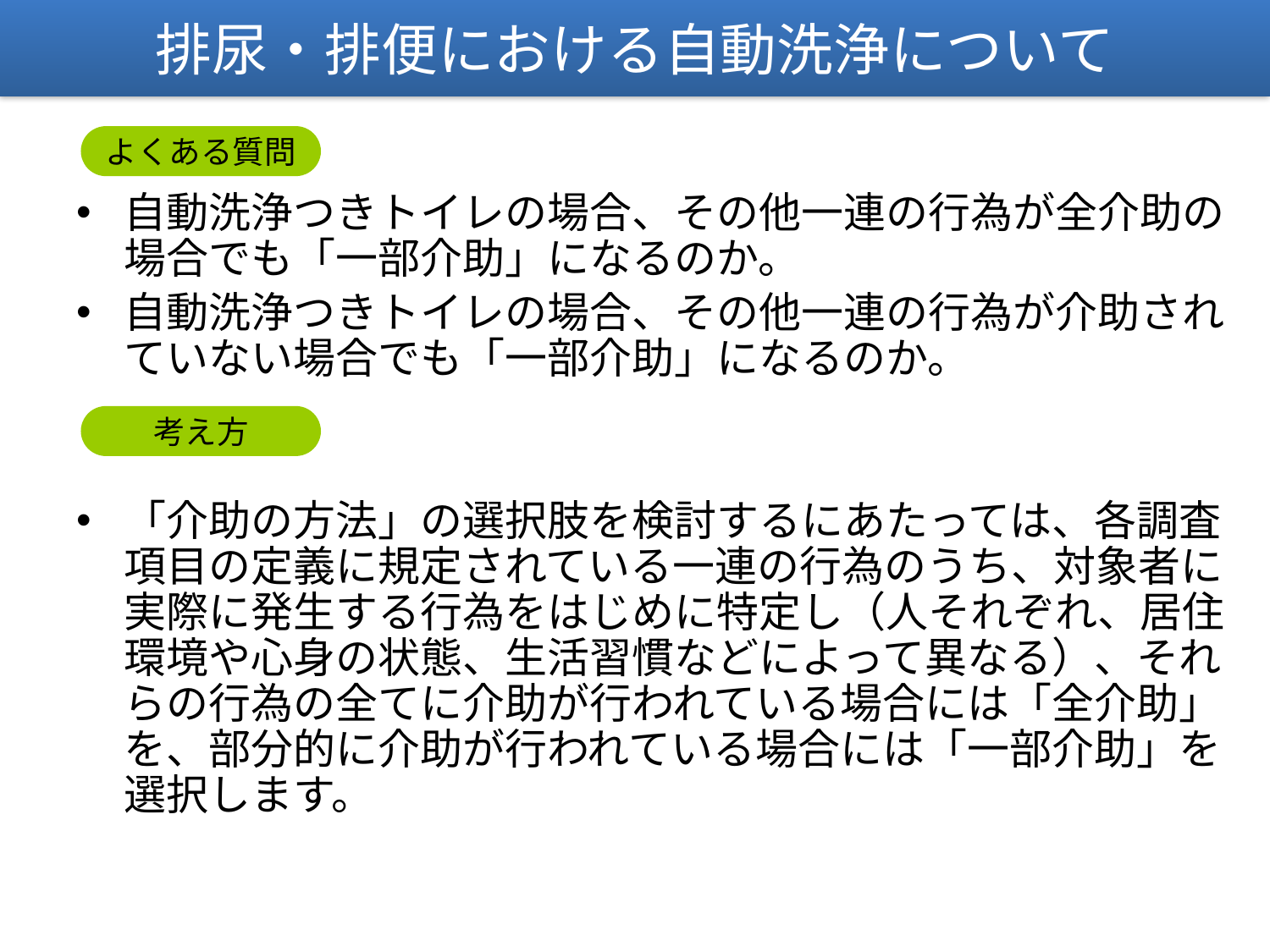

排尿・排便における自動洗浄について
よくある質問

自動洗浄つきトイレの場合、その他一連の行為が全介助の場合でも「一部介助」になるのか。
自動洗浄つきトイレの場合、その他一連の行為が介助されていない場合でも「一部介助」になるのか。

「介助の方法」の選択肢を検討するにあたっては、各調査項目の定義に規定されている一連の行為のうち、対象者に実際に発生する行為をはじめに特定し（人それぞれ、居住環境や心身の状態、生活習慣などによって異なる）、それらの行為の全てに介助が行われている場合には「全介助」を、部分的に介助が行われている場合には「一部介助」を選択します。
考え方